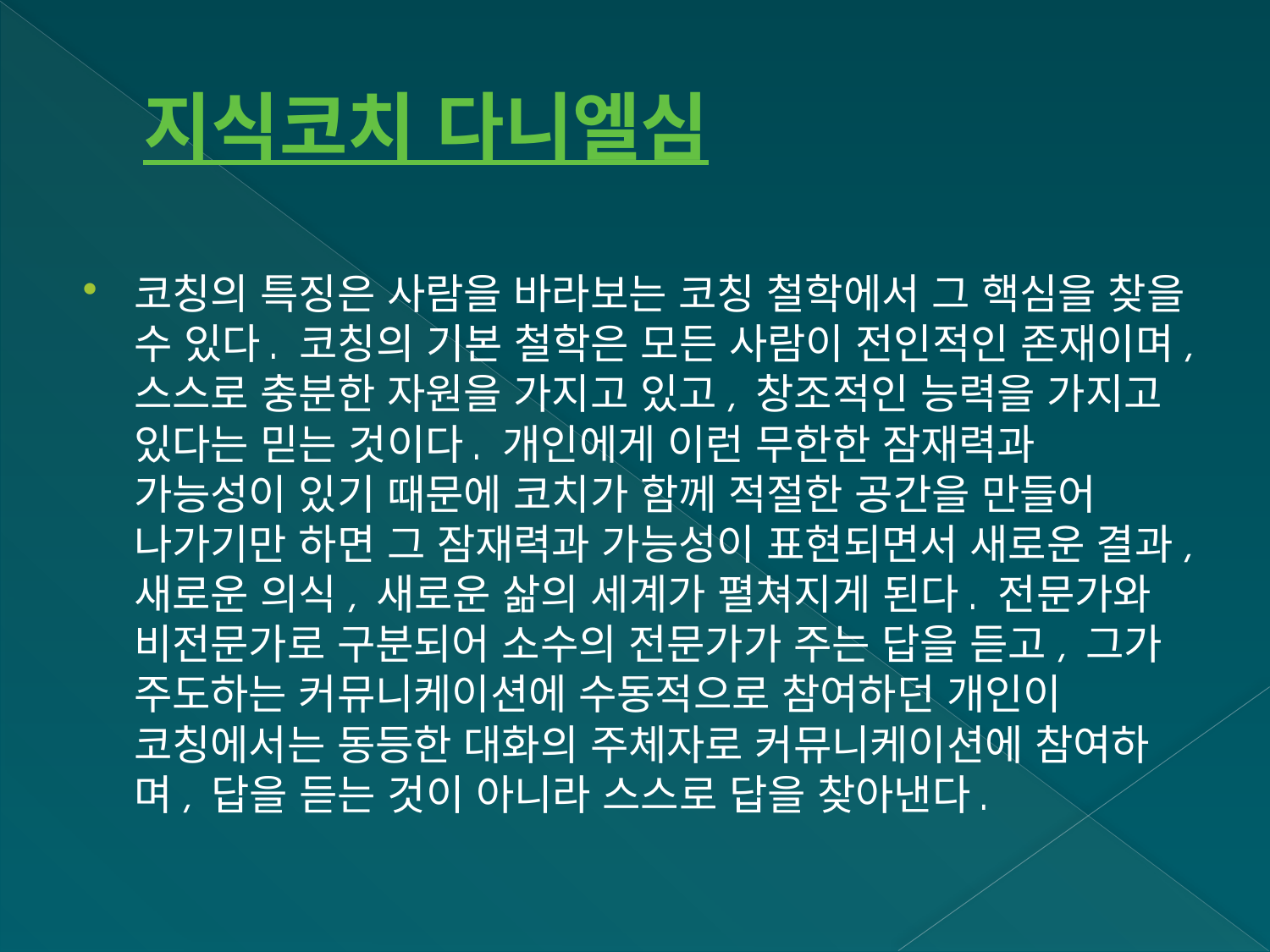

# 지식코치 다니엘심
코칭의 특징은 사람을 바라보는 코칭 철학에서 그 핵심을 찾을 수 있다. 코칭의 기본 철학은 모든 사람이 전인적인 존재이며, 스스로 충분한 자원을 가지고 있고, 창조적인 능력을 가지고 있다는 믿는 것이다. 개인에게 이런 무한한 잠재력과 가능성이 있기 때문에 코치가 함께 적절한 공간을 만들어 나가기만 하면 그 잠재력과 가능성이 표현되면서 새로운 결과, 새로운 의식, 새로운 삶의 세계가 펼쳐지게 된다. 전문가와 비전문가로 구분되어 소수의 전문가가 주는 답을 듣고, 그가 주도하는 커뮤니케이션에 수동적으로 참여하던 개인이 코칭에서는 동등한 대화의 주체자로 커뮤니케이션에 참여하며, 답을 듣는 것이 아니라 스스로 답을 찾아낸다.